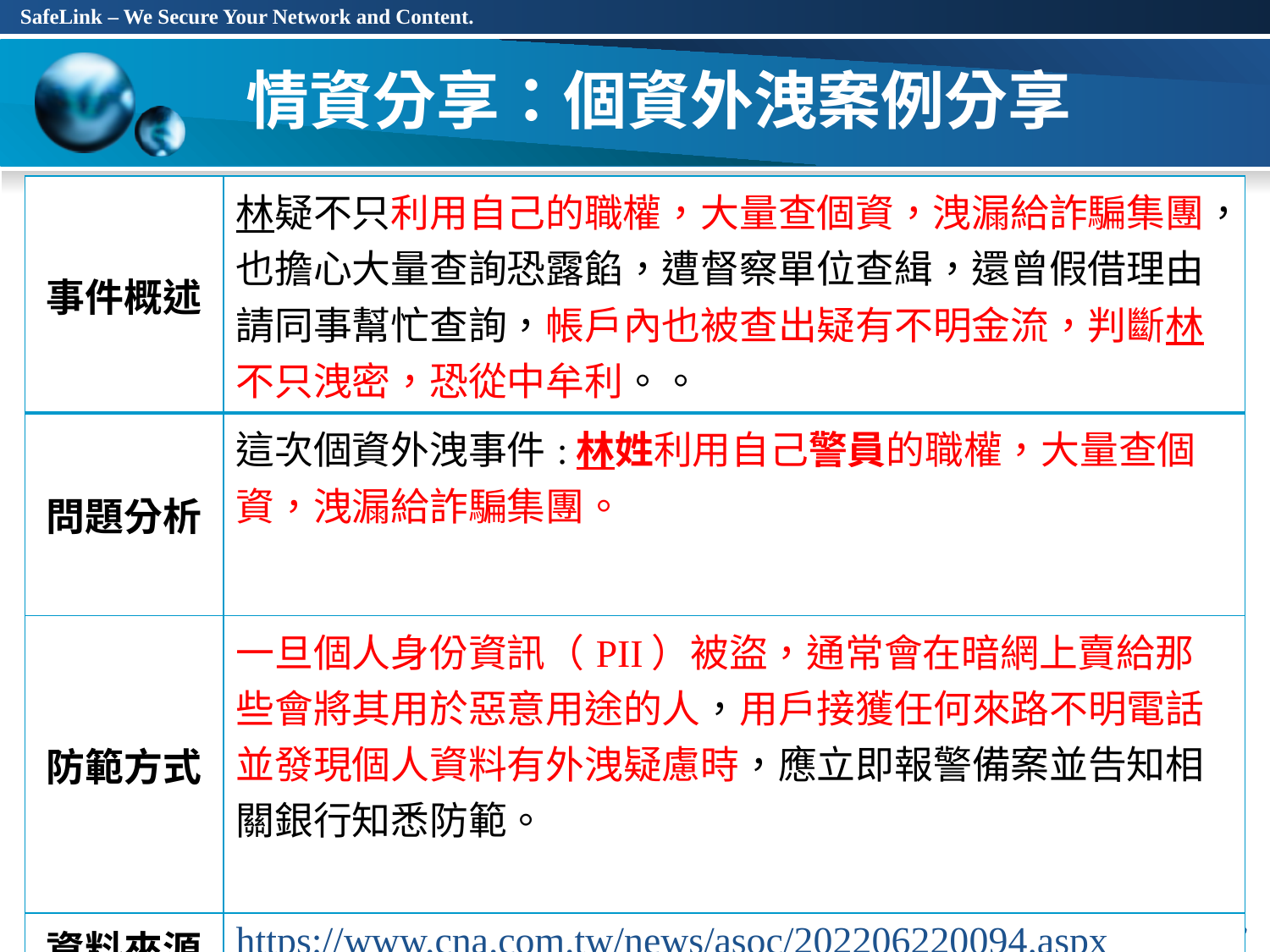

# 情資分享：個資外洩案例分享
| 事件概述 | 林疑不只利用自己的職權，大量查個資，洩漏給詐騙集團，也擔心大量查詢恐露餡，遭督察單位查緝，還曾假借理由請同事幫忙查詢，帳戶內也被查出疑有不明金流，判斷林不只洩密，恐從中牟利。。 |
| --- | --- |
| 問題分析 | 這次個資外洩事件:林姓利用自己警員的職權，大量查個資，洩漏給詐騙集團。 |
| 防範方式 | 一旦個人身份資訊（PII）被盜，通常會在暗網上賣給那些會將其用於惡意用途的人，用戶接獲任何來路不明電話並發現個人資料有外洩疑慮時，應立即報警備案並告知相關銀行知悉防範。 |
| 資料來源 | https://www.cna.com.tw/news/asoc/202206220094.aspx |